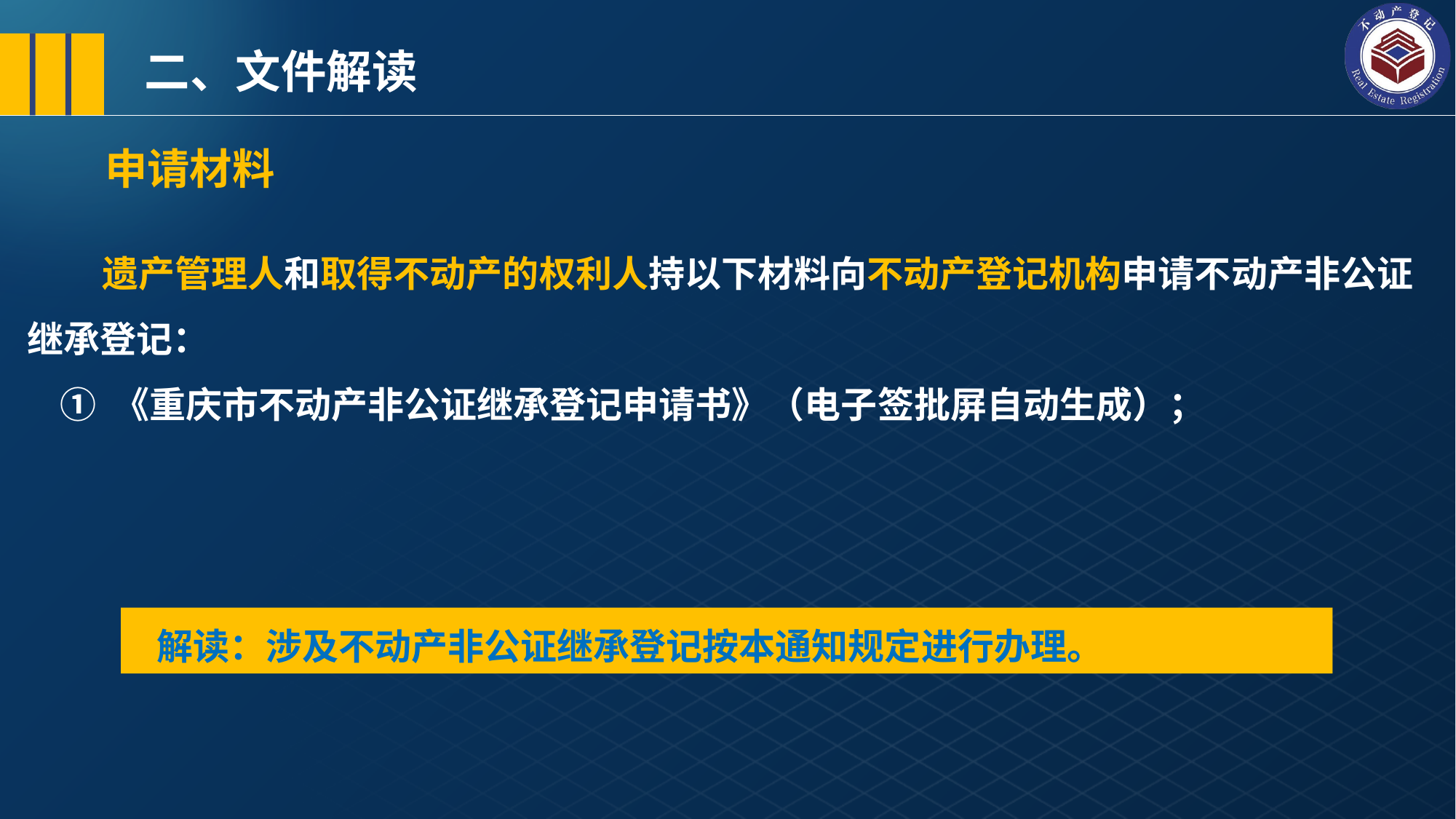

二、文件解读
      申请材料
        遗产管理人和取得不动产的权利人持以下材料向不动产登记机构申请不动产非公证继承登记：
    ① 《重庆市不动产非公证继承登记申请书》（电子签批屏自动生成）；
        解读：涉及不动产非公证继承登记按本通知规定进行办理。